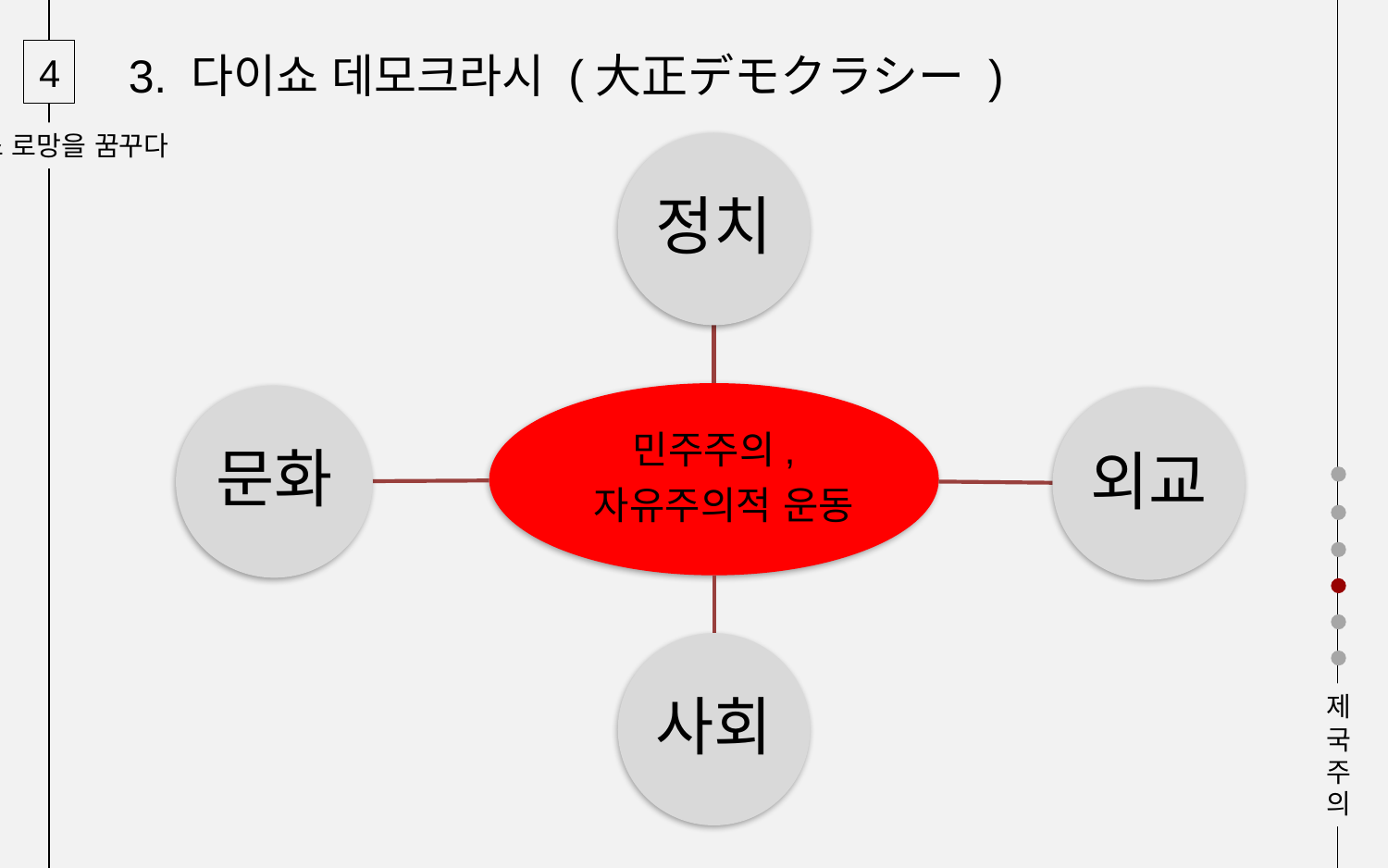

4
3. 다이쇼 데모크라시 (大正デモクラシー )
다이쇼 로망을 꿈꾸다
민주주의,
 자유주의적 운동

정치

외교

사회

문화

제
국
주
의